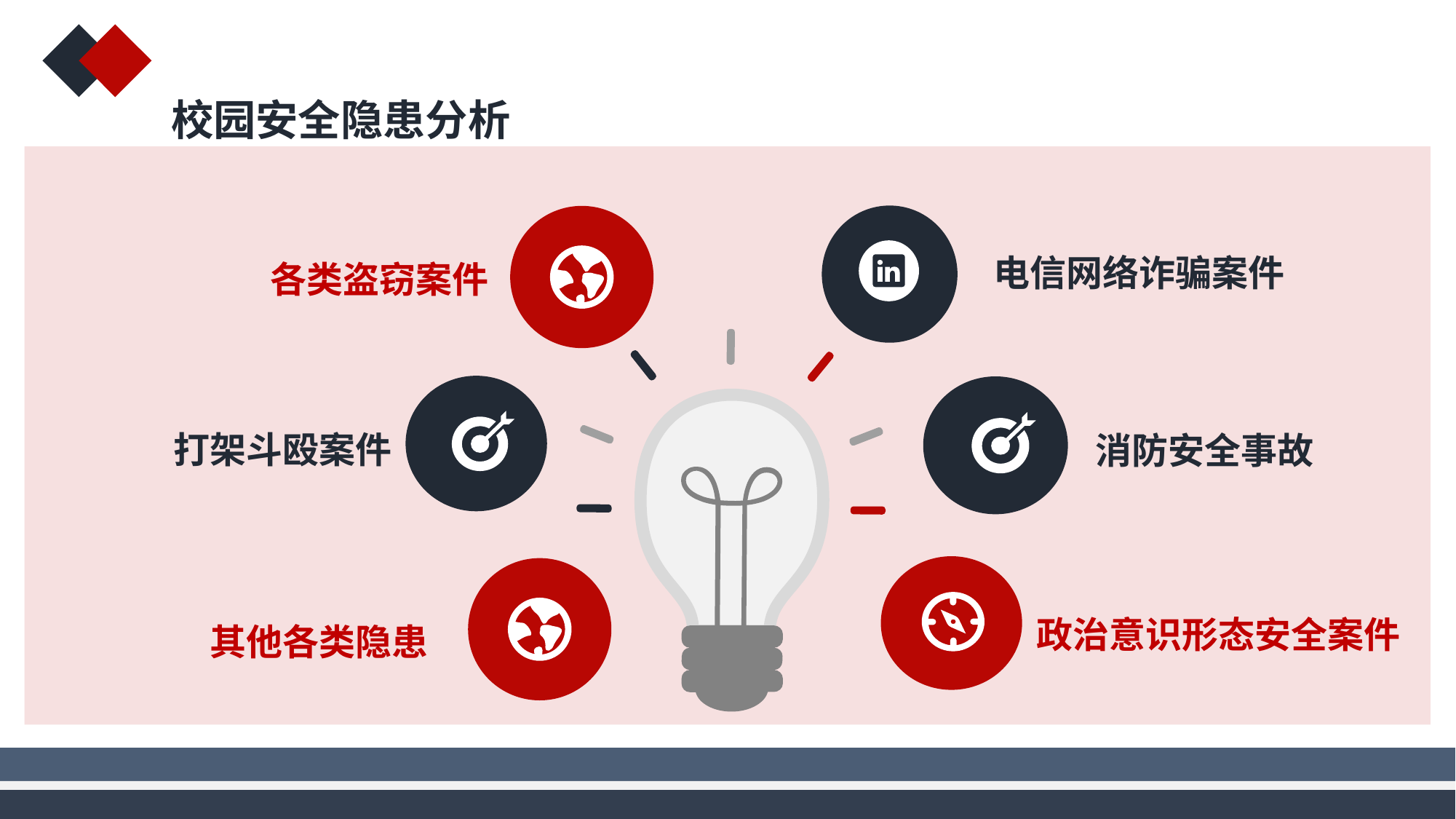

校园安全隐患分析

电信网络诈骗案件

各类盗窃案件

打架斗殴案件

消防安全事故

政治意识形态安全案件

其他各类隐患